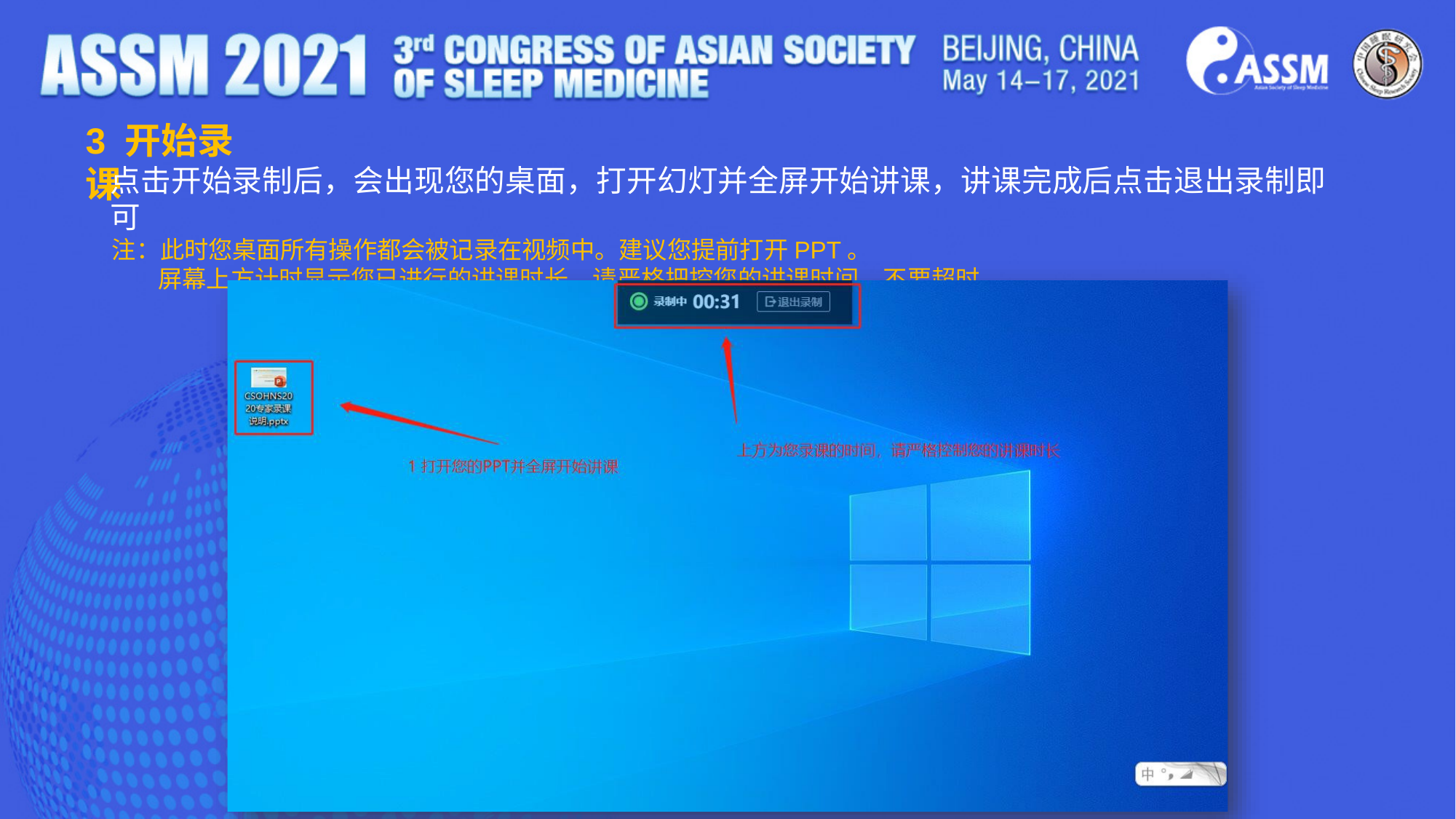

# 3 开始录课
点击开始录制后，会出现您的桌面，打开幻灯并全屏开始讲课，讲课完成后点击退出录制即可
注：此时您桌面所有操作都会被记录在视频中。建议您提前打开PPT。
屏幕上方计时显示您已进行的讲课时长，请严格把控您的讲课时间，不要超时